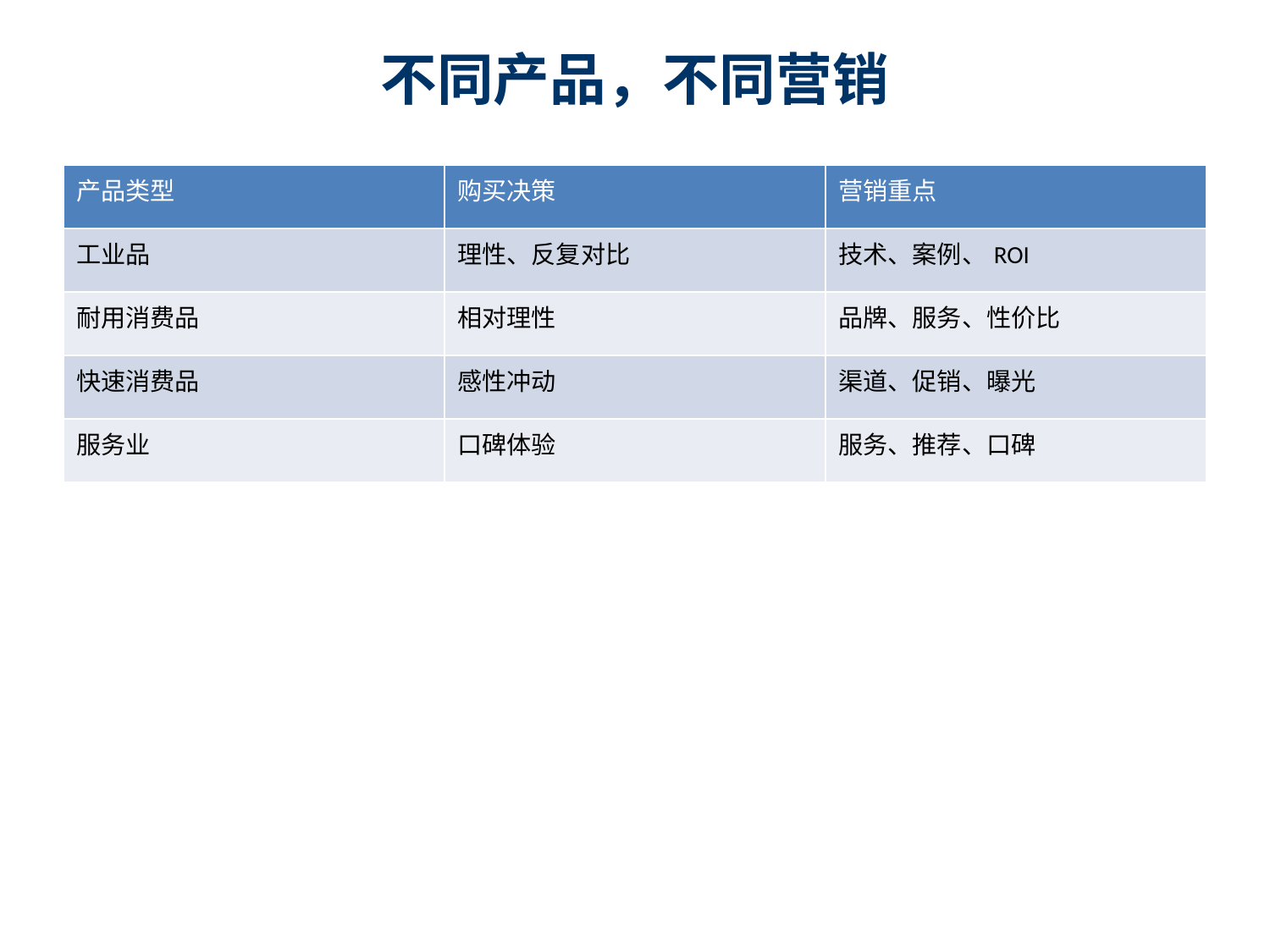

不同产品，不同营销
| 产品类型 | 购买决策 | 营销重点 |
| --- | --- | --- |
| 工业品 | 理性、反复对比 | 技术、案例、ROI |
| 耐用消费品 | 相对理性 | 品牌、服务、性价比 |
| 快速消费品 | 感性冲动 | 渠道、促销、曝光 |
| 服务业 | 口碑体验 | 服务、推荐、口碑 |